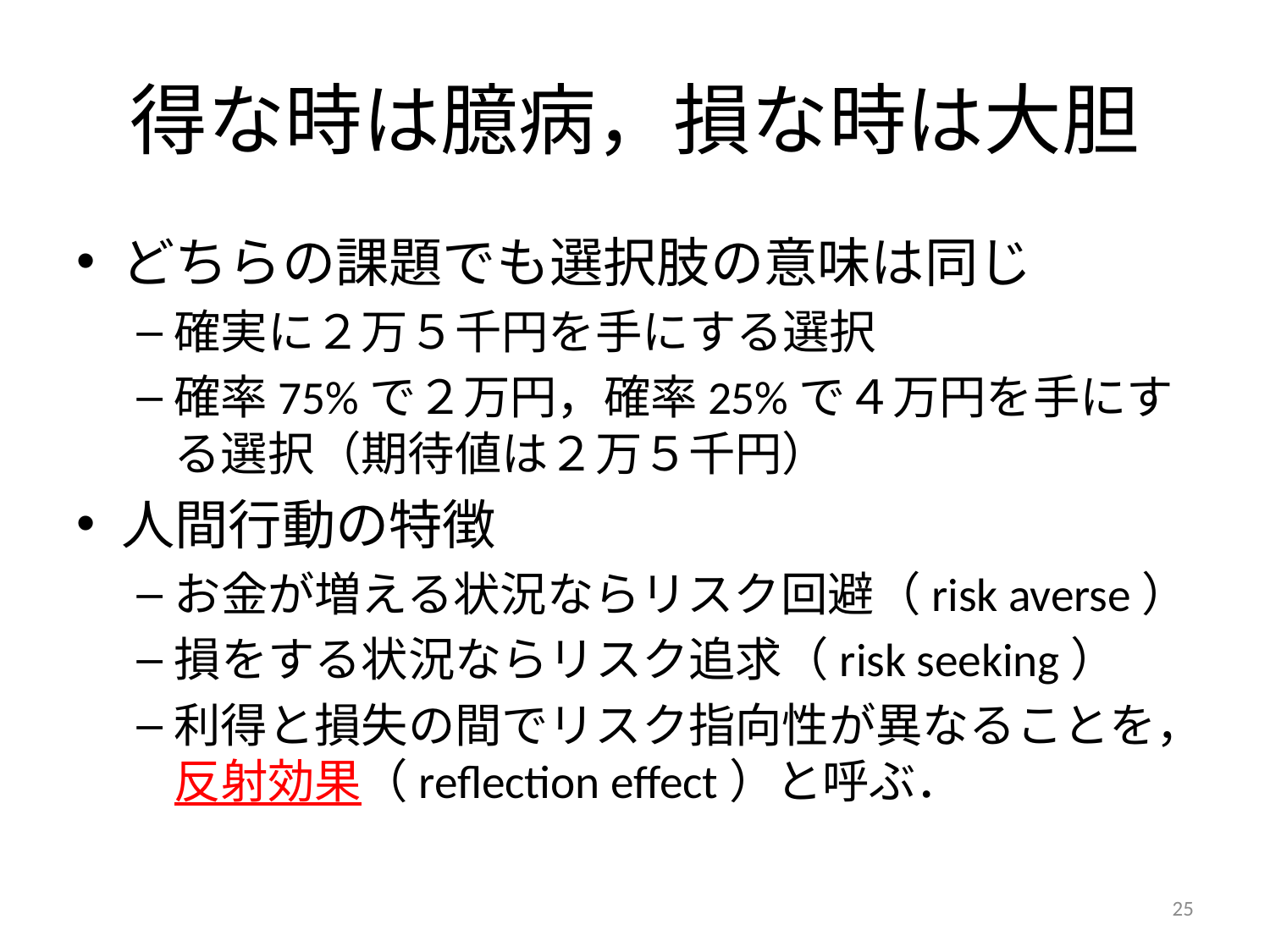

# 得な時は臆病，損な時は大胆
どちらの課題でも選択肢の意味は同じ
確実に２万５千円を手にする選択
確率75%で２万円，確率25%で４万円を手にする選択（期待値は２万５千円）
人間行動の特徴
お金が増える状況ならリスク回避（risk averse）
損をする状況ならリスク追求（risk seeking）
利得と損失の間でリスク指向性が異なることを，反射効果（reflection effect）と呼ぶ．
25